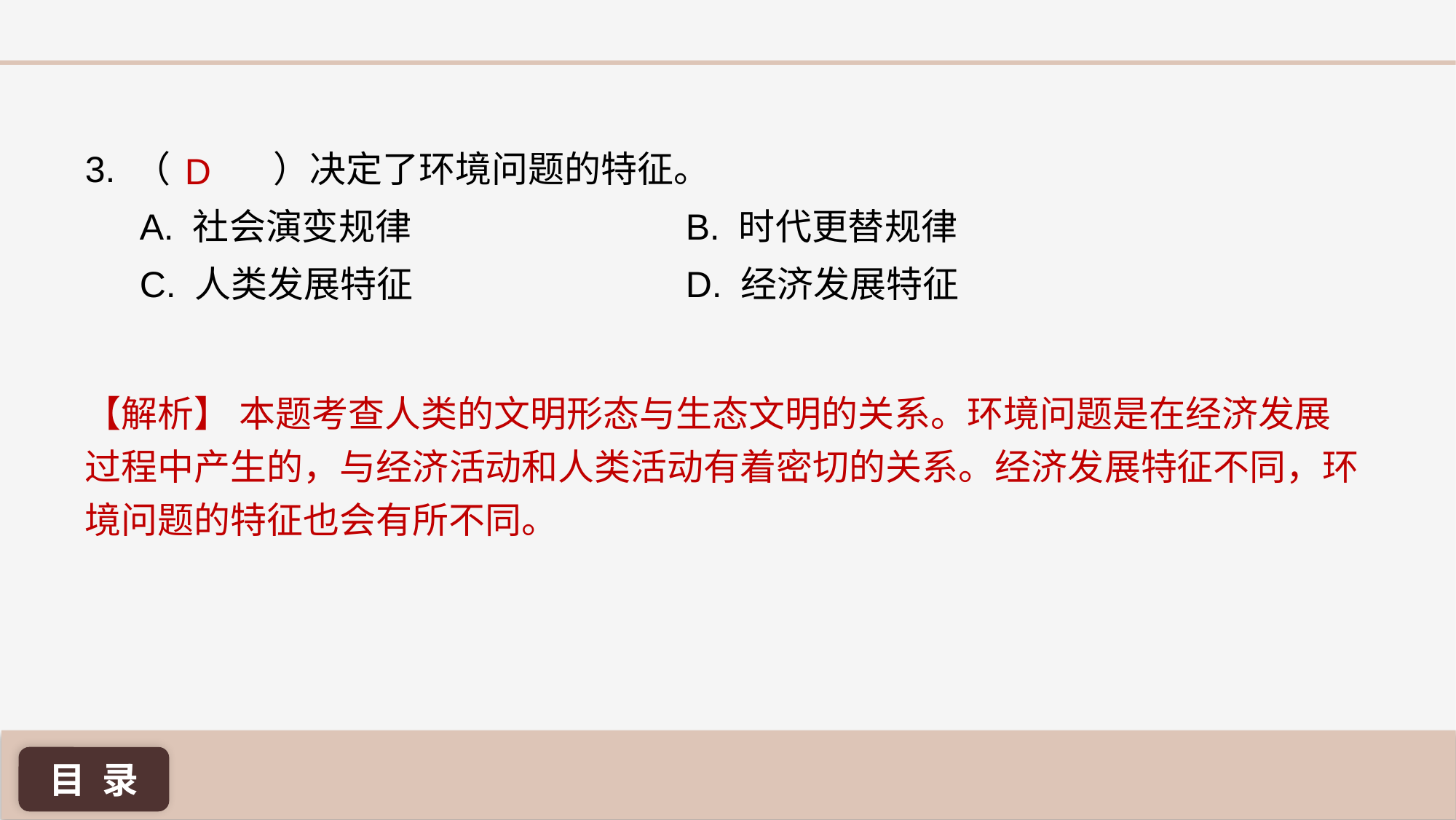

D
3. （	   ）决定了环境问题的特征。
A. 社会演变规律 			B. 时代更替规律
C. 人类发展特征 			D. 经济发展特征
【解析】 本题考查人类的文明形态与生态文明的关系。环境问题是在经济发展过程中产生的，与经济活动和人类活动有着密切的关系。经济发展特征不同，环境问题的特征也会有所不同。